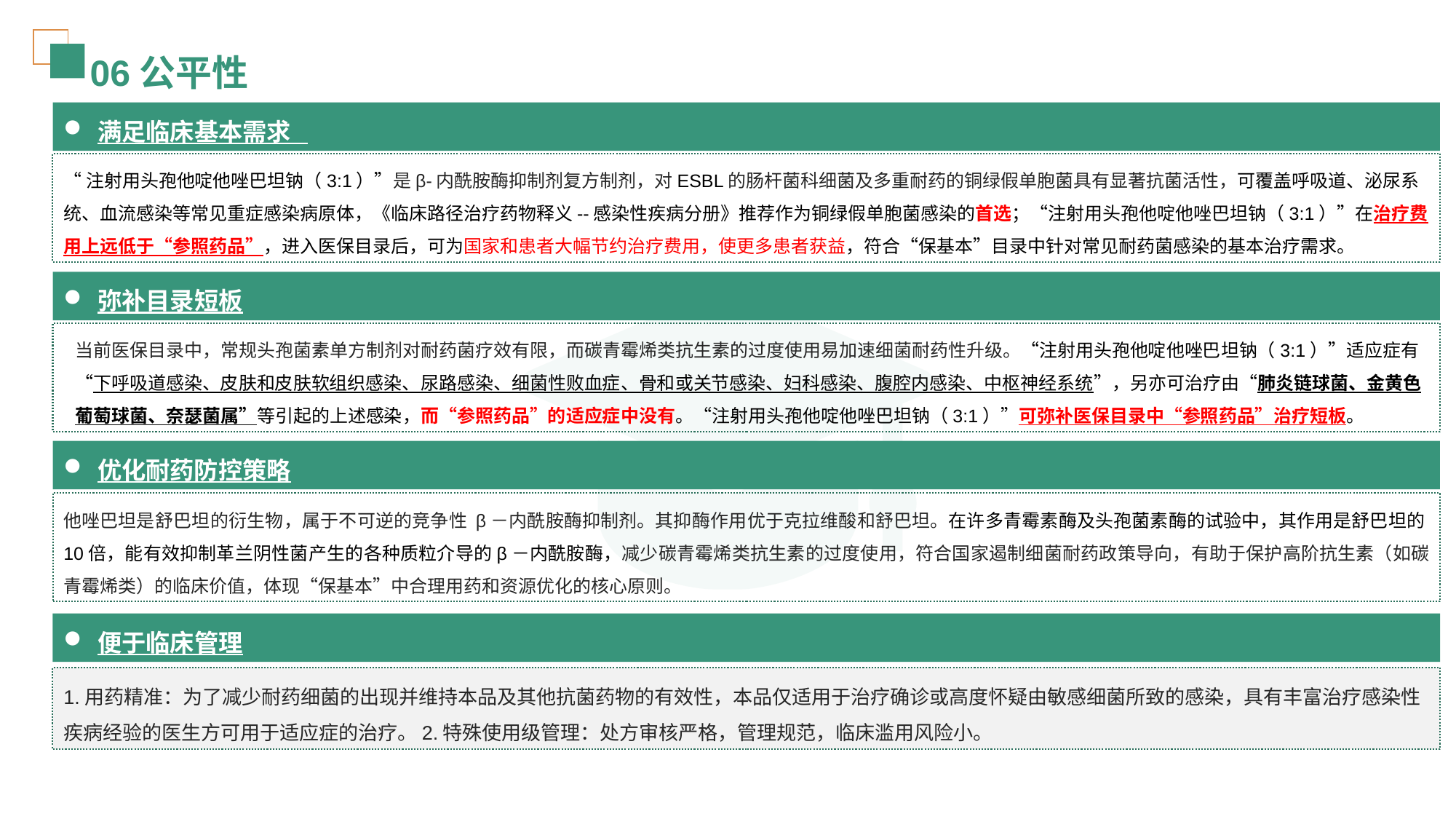

# 06公平性
满足临床基本需求
“注射用头孢他啶他唑巴坦钠（3:1）”是β-内酰胺酶抑制剂复方制剂，对ESBL的肠杆菌科细菌及多重耐药的铜绿假单胞菌具有显著抗菌活性，可覆盖呼吸道、泌尿系统、血流感染等常见重症感染病原体，《临床路径治疗药物释义--感染性疾病分册》推荐作为铜绿假单胞菌感染的首选；“注射用头孢他啶他唑巴坦钠（3:1）”在治疗费用上远低于“参照药品”，进入医保目录后，可为国家和患者大幅节约治疗费用，使更多患者获益，符合“保基本”目录中针对常见耐药菌感染的基本治疗需求。
弥补目录短板
当前医保目录中，常规头孢菌素单方制剂对耐药菌疗效有限，而碳青霉烯类抗生素的过度使用易加速细菌耐药性升级。“注射用头孢他啶他唑巴坦钠（3:1）”适应症有“下呼吸道感染、皮肤和皮肤软组织感染、尿路感染、细菌性败血症、骨和或关节感染、妇科感染、腹腔内感染、中枢神经系统”，另亦可治疗由“肺炎链球菌、金黄色葡萄球菌、奈瑟菌属”等引起的上述感染，而“参照药品”的适应症中没有。“注射用头孢他啶他唑巴坦钠（3:1）”可弥补医保目录中“参照药品”治疗短板。
优化耐药防控策略
他唑巴坦是舒巴坦的衍生物，属于不可逆的竞争性 β－内酰胺酶抑制剂。其抑酶作用优于克拉维酸和舒巴坦。在许多青霉素酶及头孢菌素酶的试验中，其作用是舒巴坦的10倍，能有效抑制革兰阴性菌产生的各种质粒介导的β－内酰胺酶，减少碳青霉烯类抗生素的过度使用，符合国家遏制细菌耐药政策导向，有助于保护高阶抗生素（如碳青霉烯类）的临床价值，体现“保基本”中合理用药和资源优化的核心原则。
便于临床管理
1.用药精准：为了减少耐药细菌的出现并维持本品及其他抗菌药物的有效性，本品仅适用于治疗确诊或高度怀疑由敏感细菌所致的感染，具有丰富治疗感染性疾病经验的医生方可用于适应症的治疗。2.特殊使用级管理：处方审核严格，管理规范，临床滥用风险小。